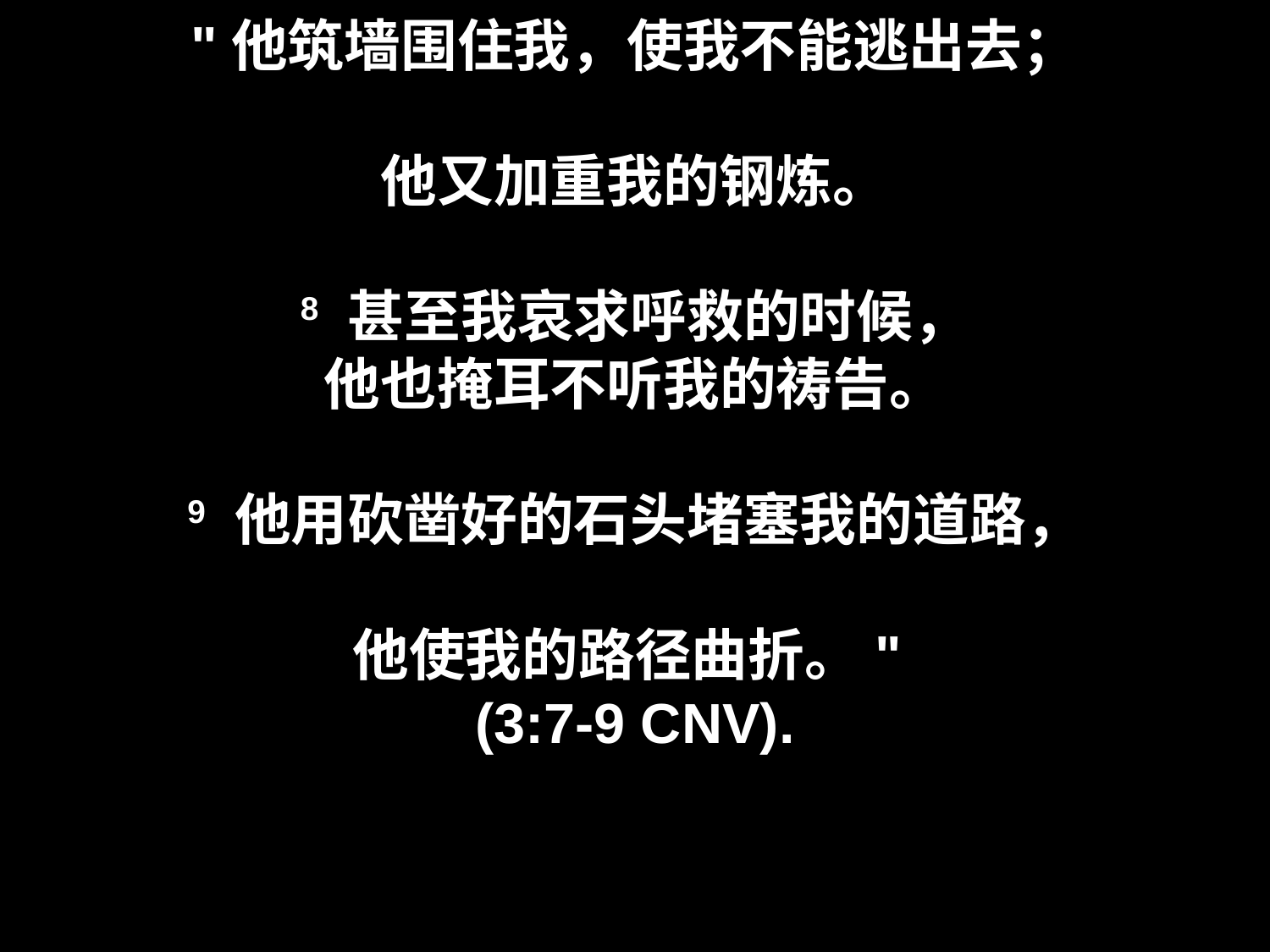

# "他筑墙围住我，使我不能逃出去； 他又加重我的钢炼。 8 甚至我哀求呼救的时候， 他也掩耳不听我的祷告。 9 他用砍凿好的石头堵塞我的道路， 他使我的路径曲折。" (3:7-9 CNV).